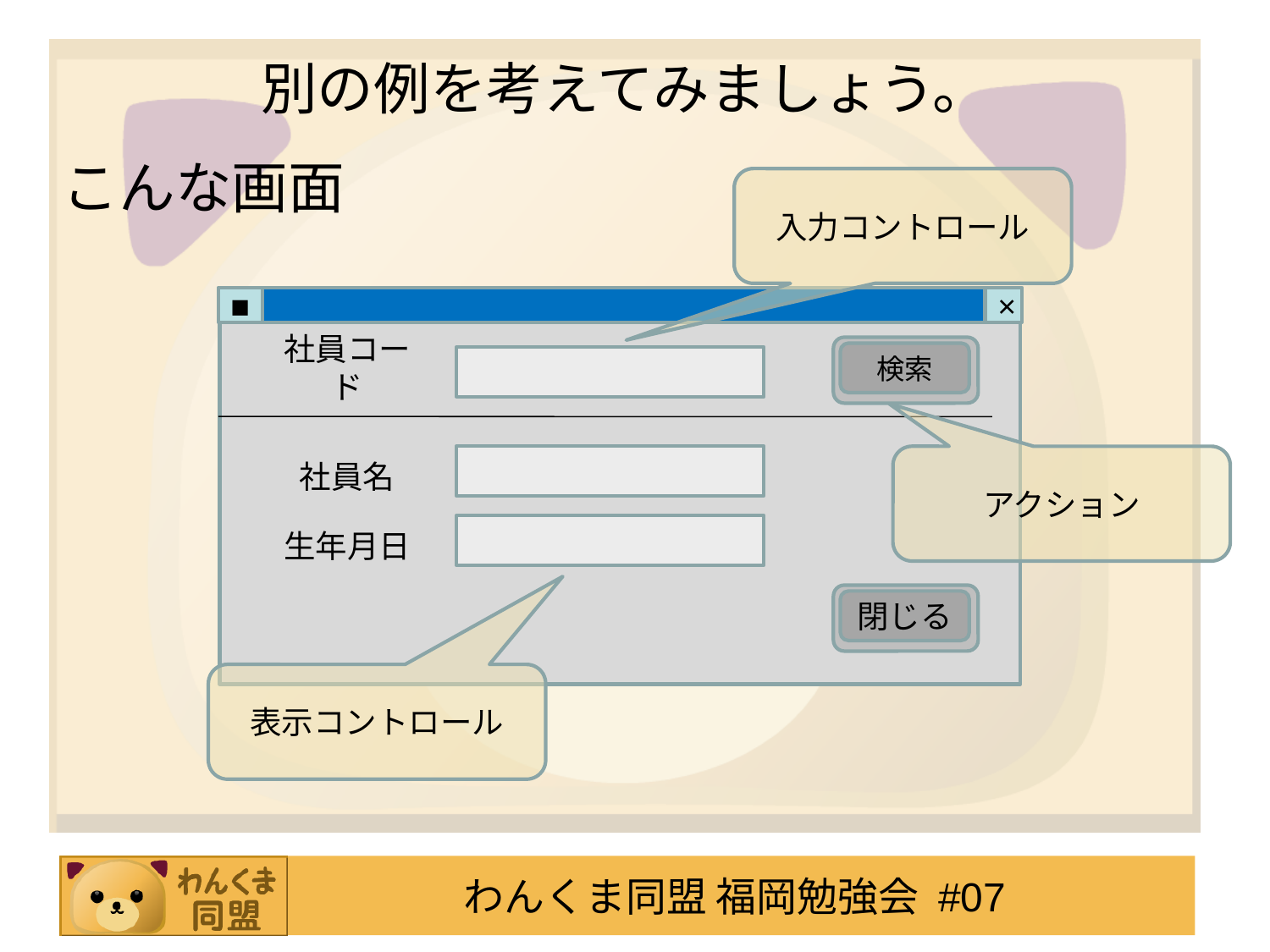

# 別の例を考えてみましょう。
こんな画面
入力コントロール
■

×

社員コード

検索

社員名

生年月日

閉じる
アクション
表示コントロール